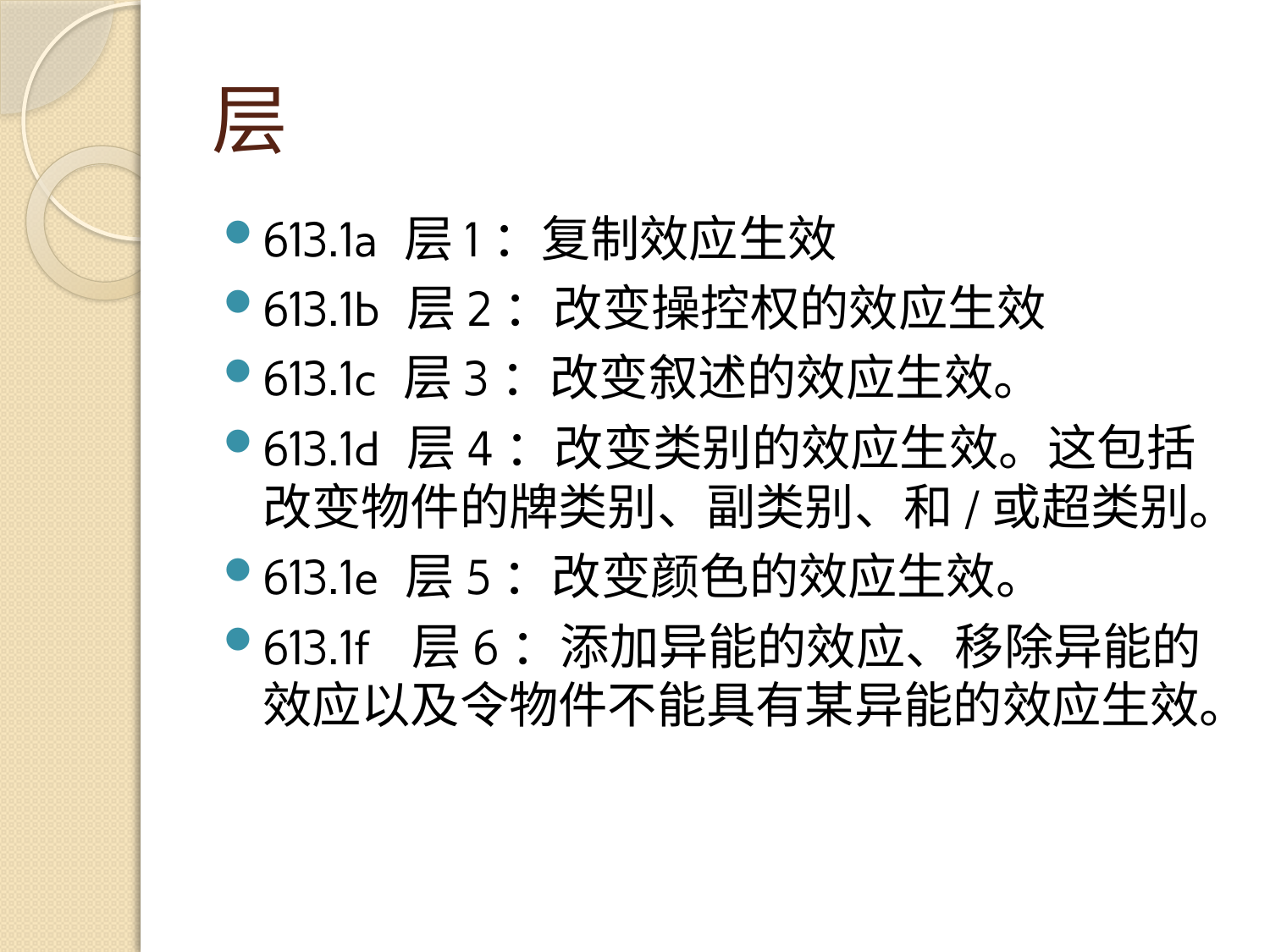

# 层
613.1a 层1：复制效应生效
613.1b 层2：改变操控权的效应生效
613.1c 层3：改变叙述的效应生效。
613.1d 层4：改变类别的效应生效。这包括改变物件的牌类别、副类别、和/或超类别。
613.1e 层5：改变颜色的效应生效。
613.1f  层6：添加异能的效应、移除异能的效应以及令物件不能具有某异能的效应生效。